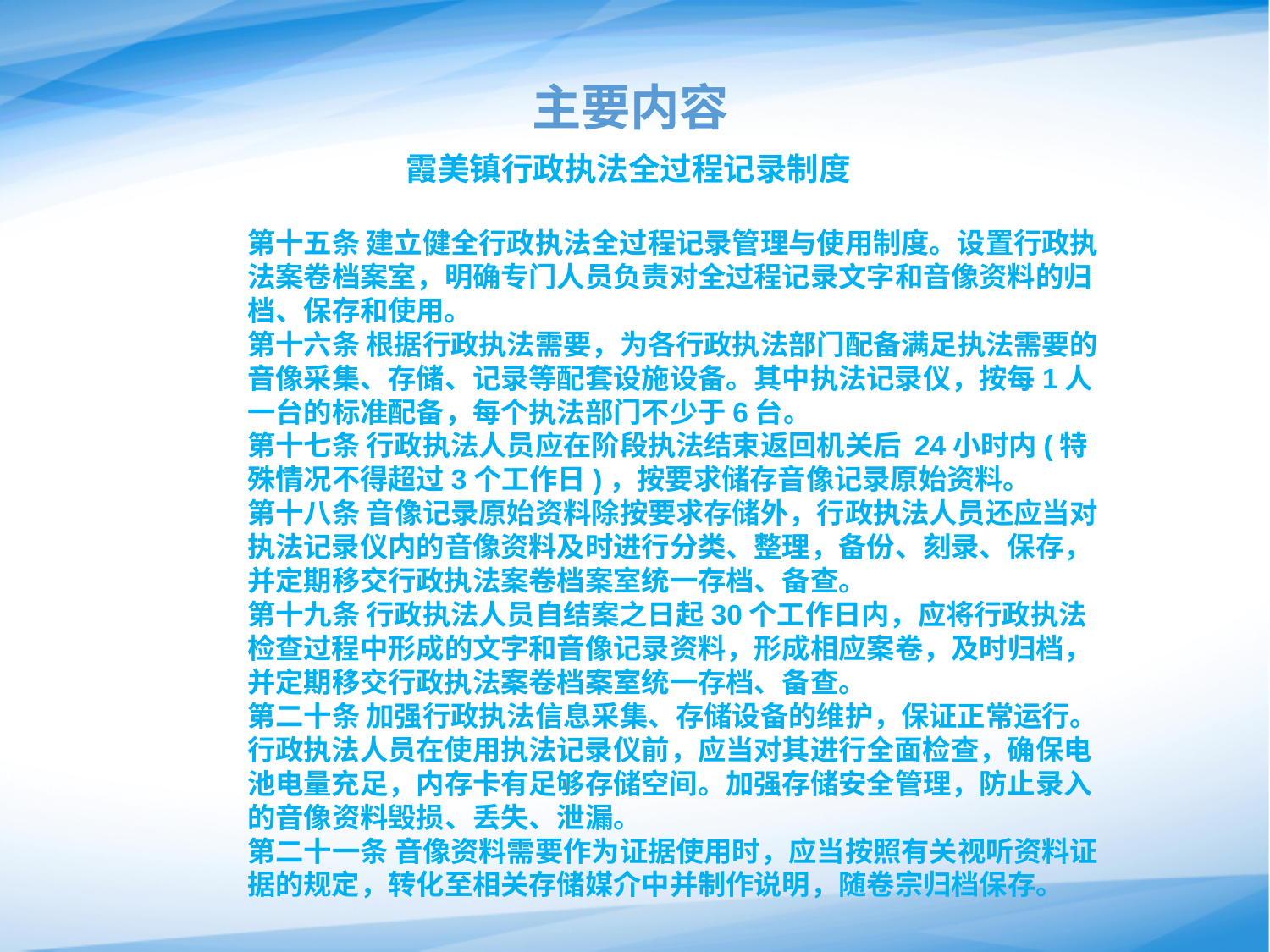

# 主要内容
                     霞美镇行政执法全过程记录制度

第十五条 建立健全行政执法全过程记录管理与使用制度。设置行政执法案卷档案室，明确专门人员负责对全过程记录文字和音像资料的归档、保存和使用。
第十六条 根据行政执法需要，为各行政执法部门配备满足执法需要的音像采集、存储、记录等配套设施设备。其中执法记录仪，按每1人一台的标准配备，每个执法部门不少于6台。
第十七条 行政执法人员应在阶段执法结束返回机关后 24小时内(特殊情况不得超过3个工作日)，按要求储存音像记录原始资料。
第十八条 音像记录原始资料除按要求存储外，行政执法人员还应当对执法记录仪内的音像资料及时进行分类、整理，备份、刻录、保存，并定期移交行政执法案卷档案室统一存档、备查。
第十九条 行政执法人员自结案之日起30个工作日内，应将行政执法检查过程中形成的文字和音像记录资料，形成相应案卷，及时归档，并定期移交行政执法案卷档案室统一存档、备查。
第二十条 加强行政执法信息采集、存储设备的维护，保证正常运行。行政执法人员在使用执法记录仪前，应当对其进行全面检查，确保电池电量充足，内存卡有足够存储空间。加强存储安全管理，防止录入的音像资料毁损、丢失、泄漏。
第二十一条 音像资料需要作为证据使用时，应当按照有关视听资料证据的规定，转化至相关存储媒介中并制作说明，随卷宗归档保存。